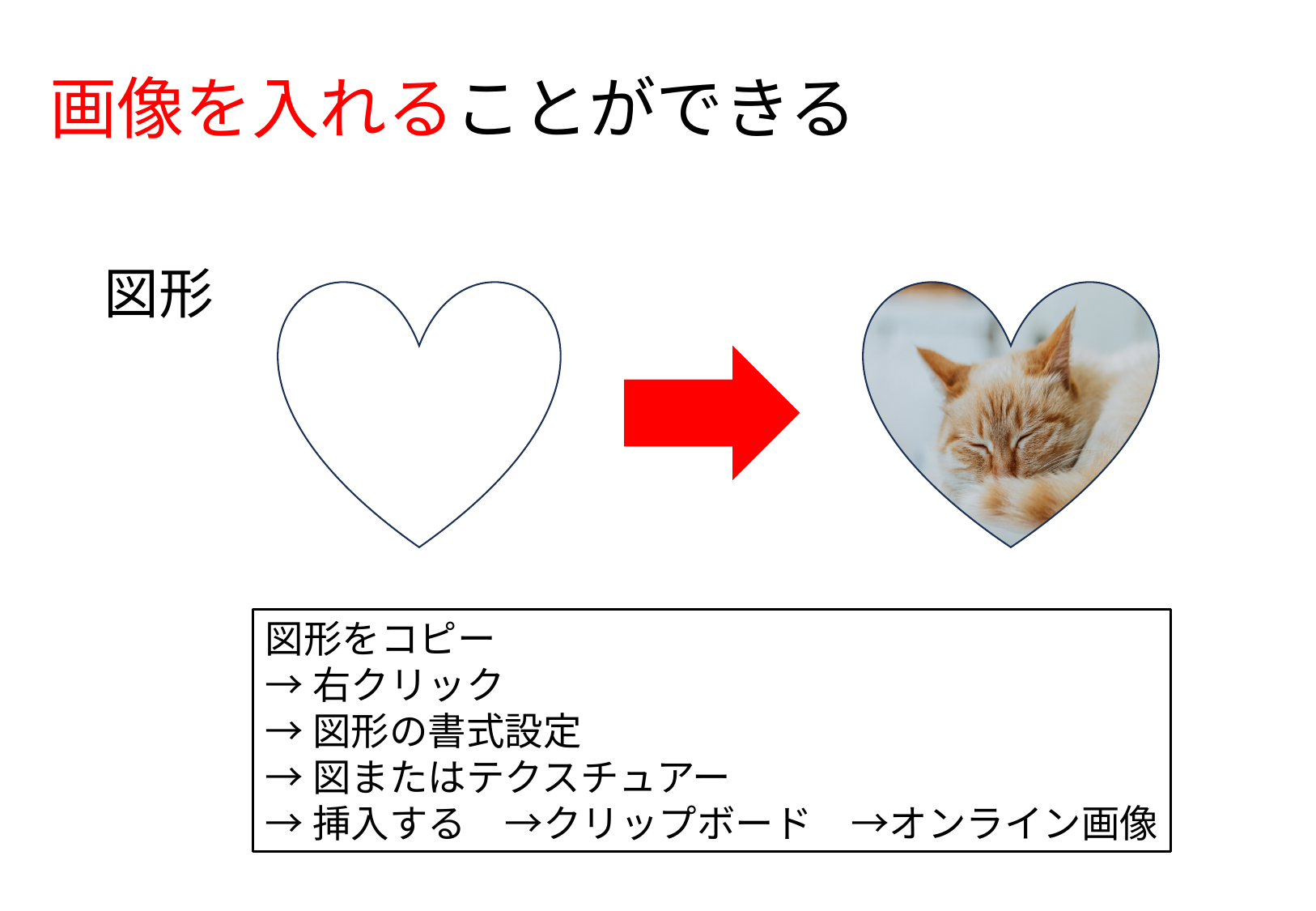

画像を入れることができる
図形

図形をコピー
→右クリック
→図形の書式設定
→図またはテクスチュアー
→挿入する　→クリップボード　→オンライン画像